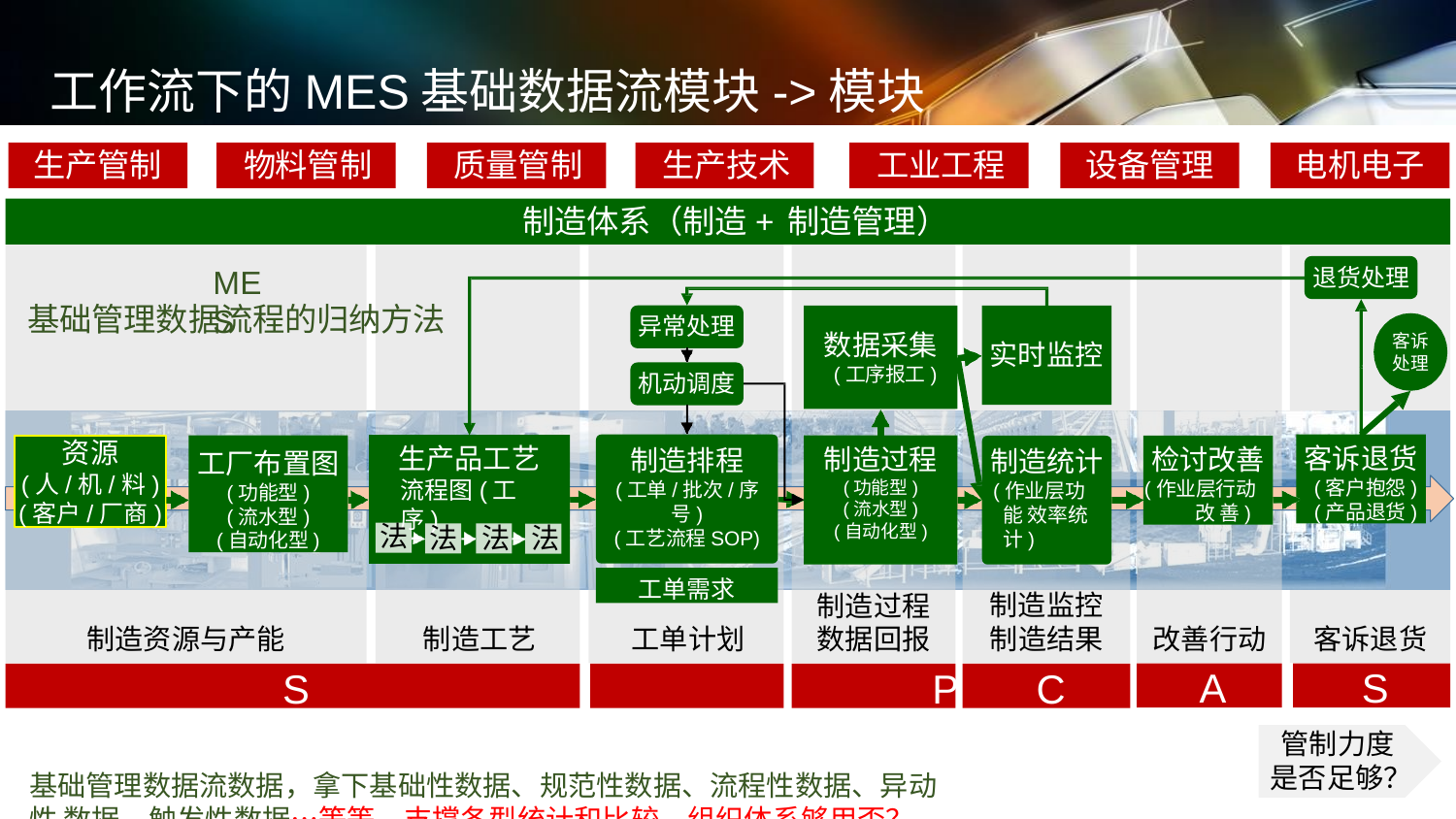

# 工作流下的MES基础数据流模块->模块流程
生产管制	物料管制	质量管制	生产技术	工业工程
制造体系（制造+制造管理）

设备管理
电机电子

MES
退货处理

基础管理数据流程的归纳方法

异常处理
机动调度

数据采集
(工序报工)
客诉
处理
实时监控

客诉退货
(客户抱怨)
(产品退货)

工厂布置图
(功能型)
(流水型)
(自动化型)

资源
(人/机/料)
(客户/厂商)

检讨改善
(作业层行动改 善)
生产品工艺
流程图(工序)
制造过程
(功能型)
(流水型)
(自动化型)
制造排程
(工单/批次/序号)
(工艺流程SOP)
制造统计
(作业层功能 效率统计)

法	法	法
法

工单需求
制造监控
制造结果
制造过程 数据回报
改善行动
客诉退货
制造资源与产能	制造工艺	工单计划
S	P	D
基础管理数据流数据，拿下基础性数据、规范性数据、流程性数据、异动性 数据、触发性数据…等等，支撑各型统计和比较，组织体系够用否？
A
S
C

管制力度 是否足够？